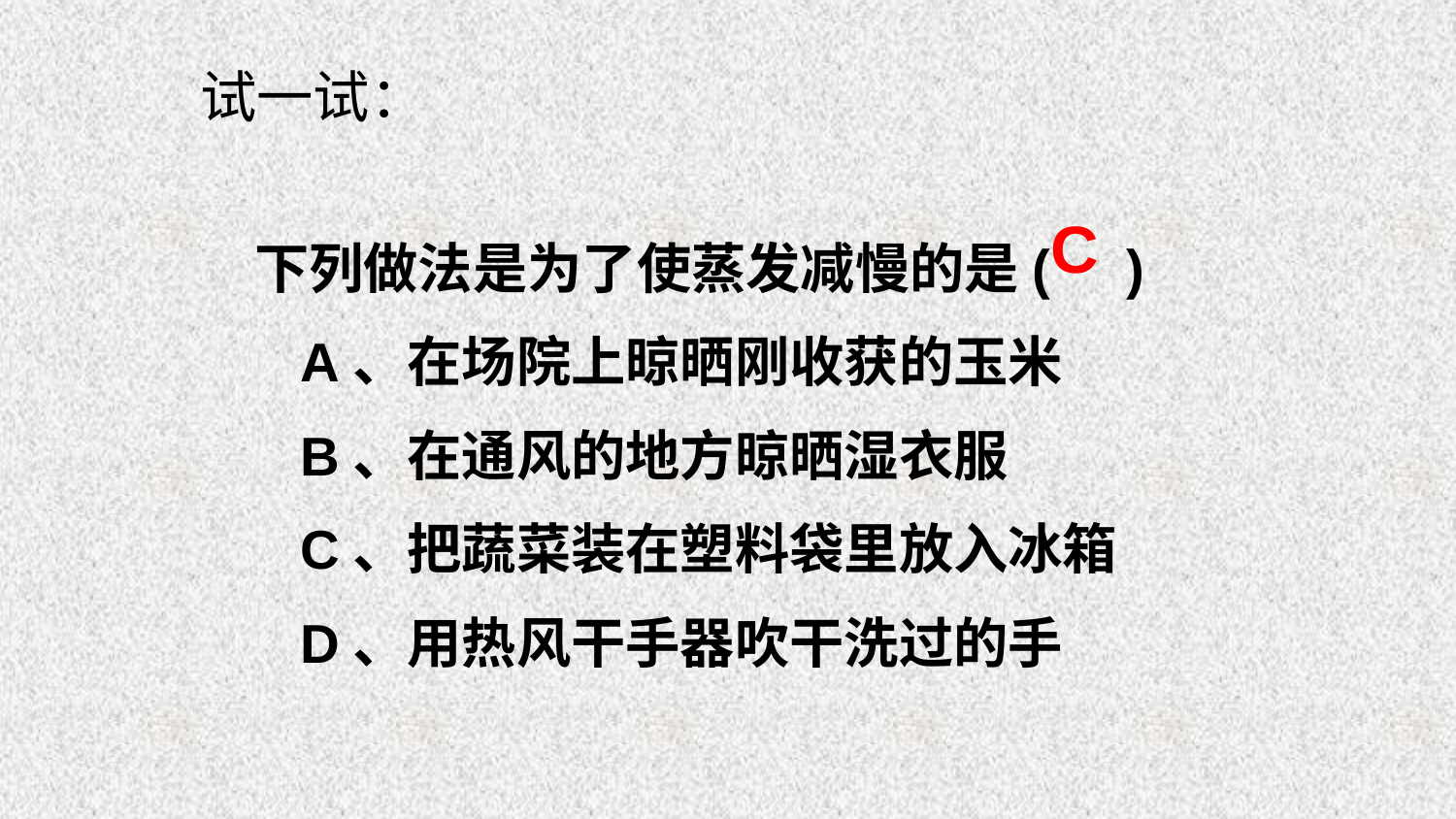

试一试：
下列做法是为了使蒸发减慢的是(     )
   A、在场院上晾晒刚收获的玉米
   B、在通风的地方晾晒湿衣服
   C、把蔬菜装在塑料袋里放入冰箱
   D、用热风干手器吹干洗过的手
C